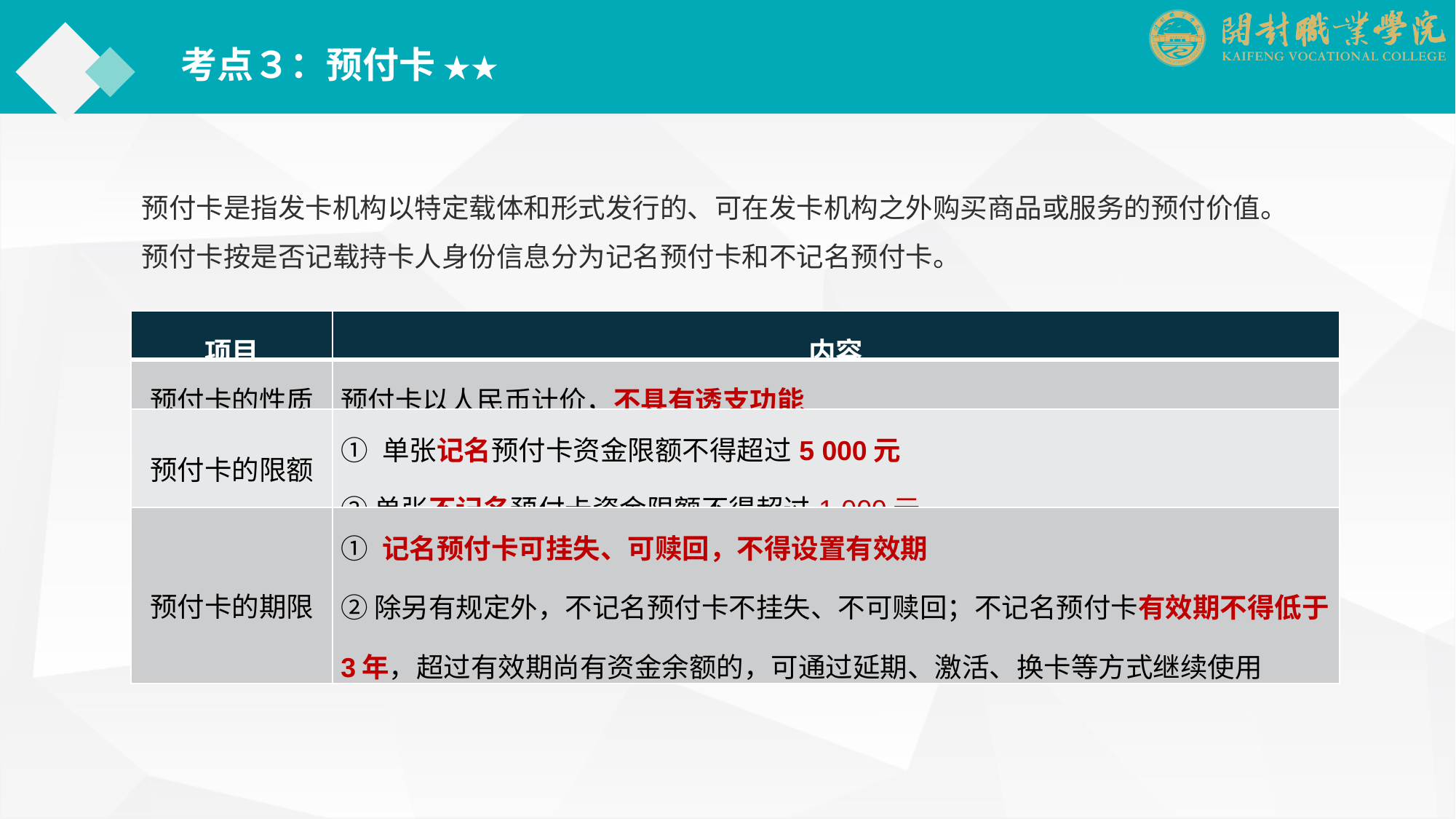

考点３：预付卡 ★★
预付卡是指发卡机构以特定载体和形式发行的、可在发卡机构之外购买商品或服务的预付价值。预付卡按是否记载持卡人身份信息分为记名预付卡和不记名预付卡。
| 项目 | 内容 |
| --- | --- |
| 预付卡的性质 | 预付卡以人民币计价，不具有透支功能 |
| 预付卡的限额 | ① 单张记名预付卡资金限额不得超过5 000元 ② 单张不记名预付卡资金限额不得超过1 000元 |
| 预付卡的期限 | ① 记名预付卡可挂失、可赎回，不得设置有效期 ② 除另有规定外，不记名预付卡不挂失、不可赎回；不记名预付卡有效期不得低于3年，超过有效期尚有资金余额的，可通过延期、激活、换卡等方式继续使用 |